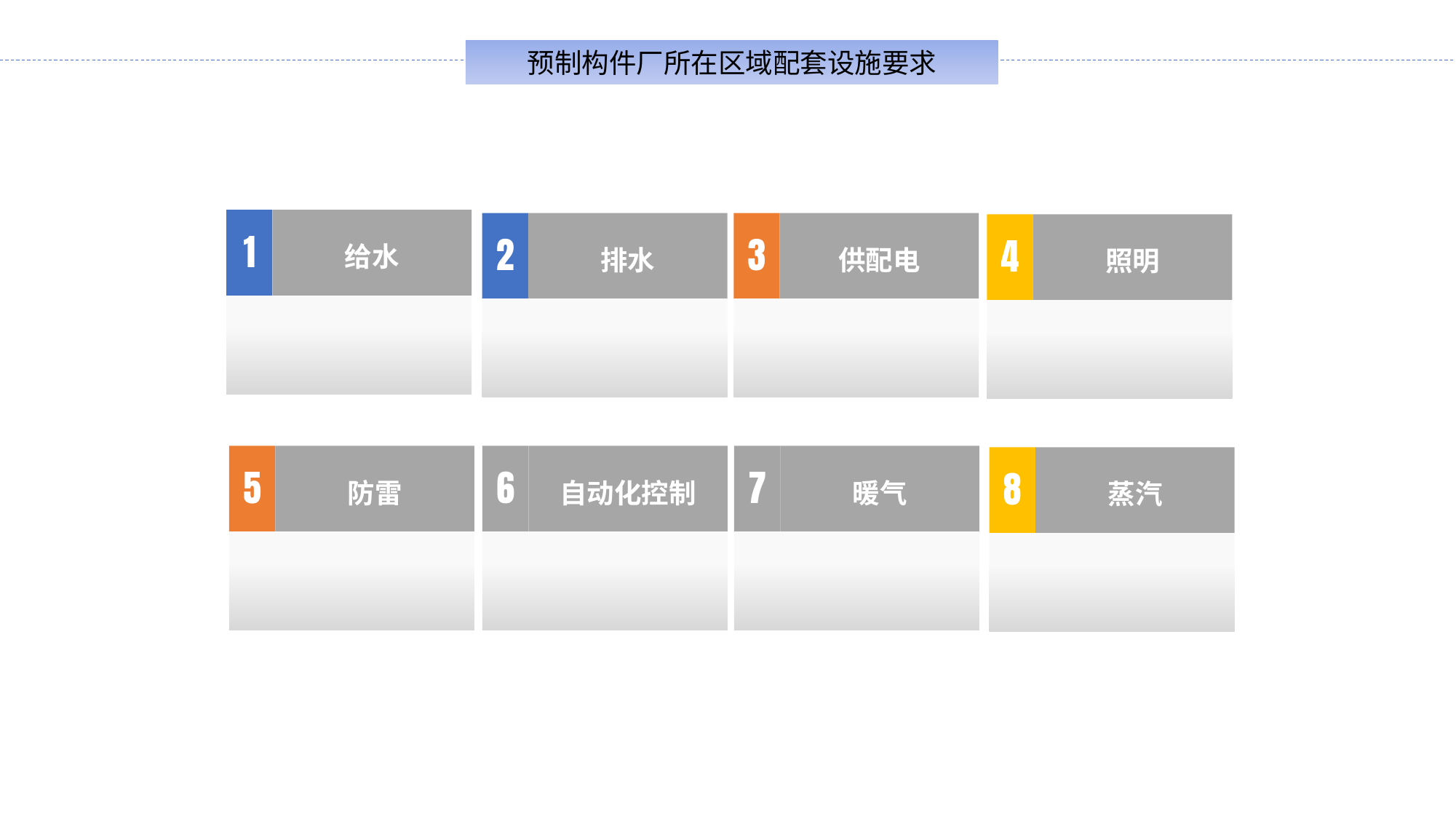

预制构件厂所在区域配套设施要求
1
给水

2
排水

3
供配电

4
照明

5
防雷

6
自动化控制

7
暖气

8
蒸汽